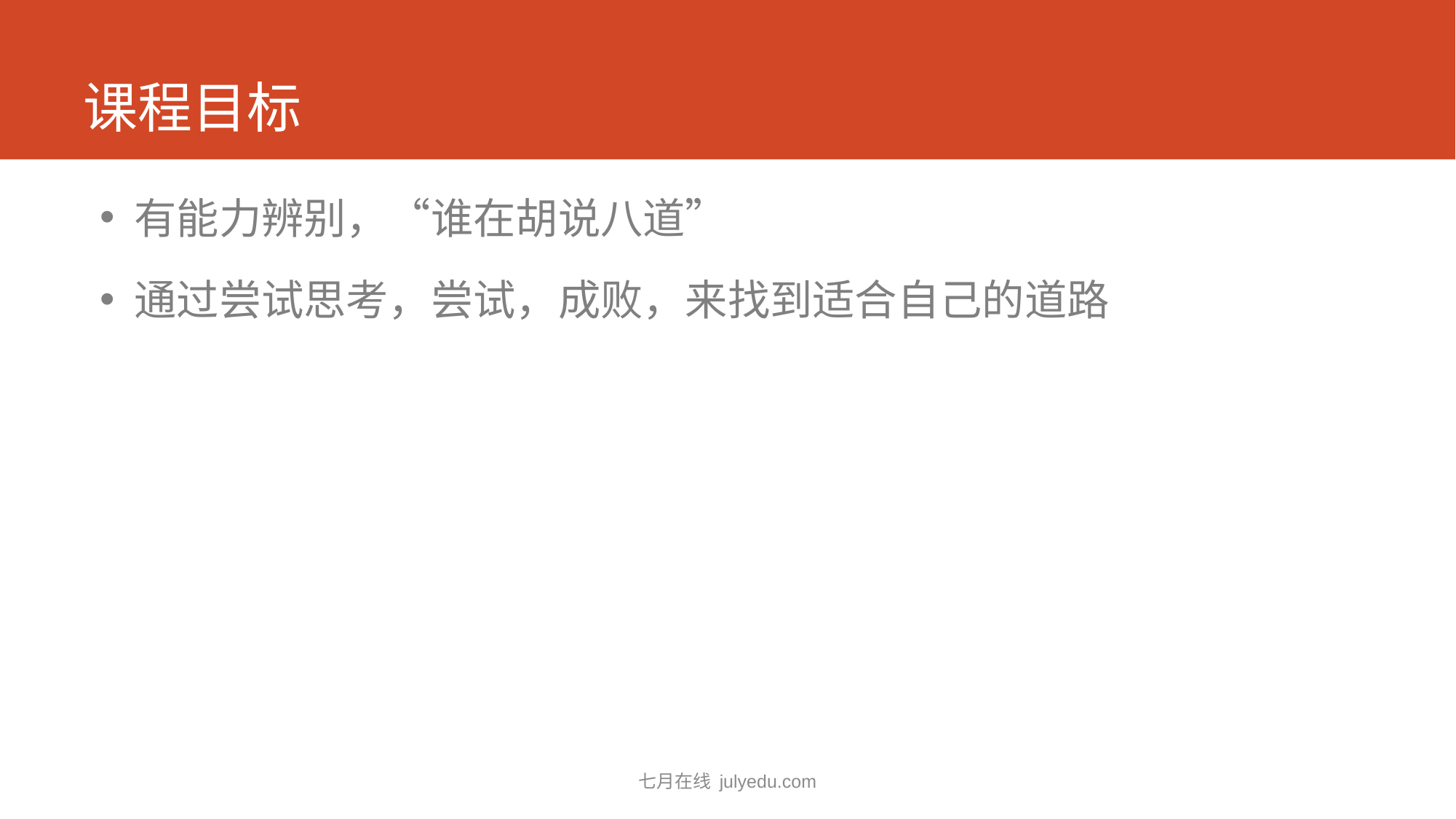

# 课程目标
有能力辨别，“谁在胡说八道”
通过尝试思考，尝试，成败，来找到适合自己的道路
七月在线 julyedu.com